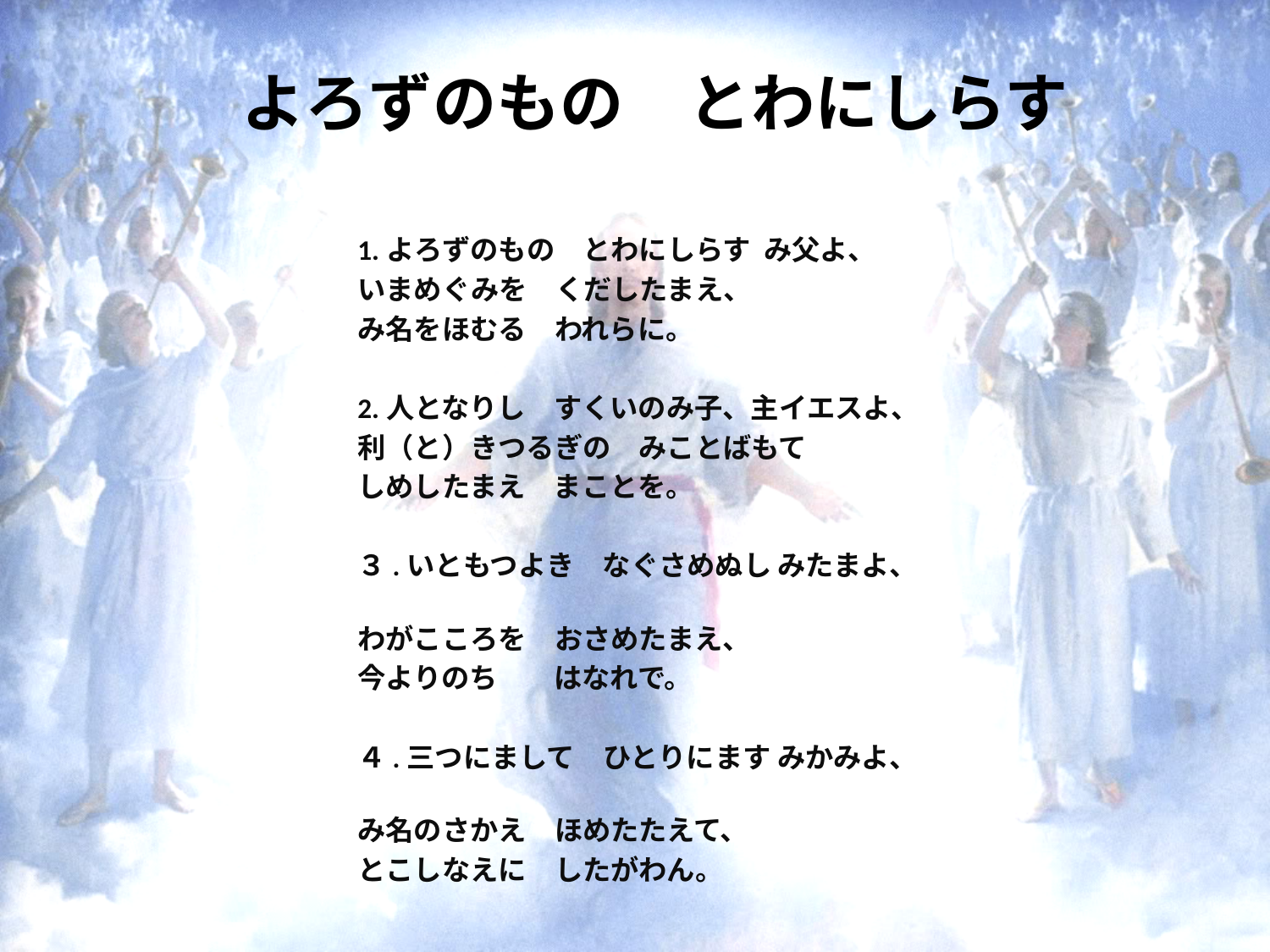

# よろずのもの　とわにしらす
1.よろずのもの　とわにしらす  み父よ、
いまめぐみを　くだしたまえ、
み名をほむる　われらに。

2.人となりし　すくいのみ子、主イエスよ、
利（と）きつるぎの　みことばもて
しめしたまえ　まことを。

３.いともつよき　なぐさめぬし みたまよ、
わがこころを　おさめたまえ、
今よりのち　　はなれで。

４.三つにまして　ひとりにます みかみよ、
み名のさかえ　ほめたたえて、
とこしなえに　したがわん。